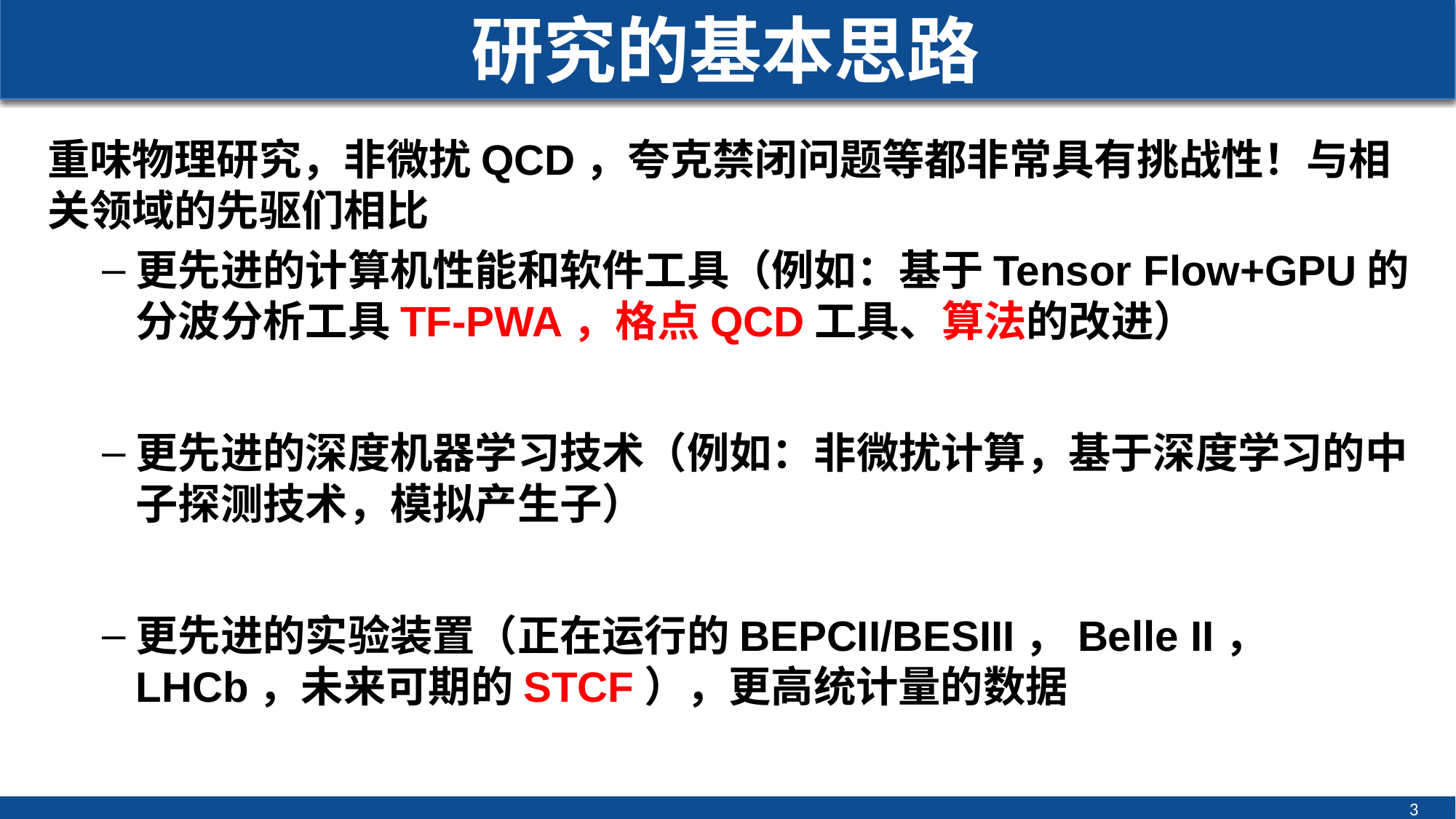

3
# 研究的基本思路
重味物理研究，非微扰QCD，夸克禁闭问题等都非常具有挑战性！与相关领域的先驱们相比
更先进的计算机性能和软件工具（例如：基于Tensor Flow+GPU的分波分析工具TF-PWA，格点QCD工具、算法的改进）

更先进的深度机器学习技术（例如：非微扰计算，基于深度学习的中子探测技术，模拟产生子）

更先进的实验装置（正在运行的BEPCII/BESIII，Belle II， LHCb，未来可期的STCF），更高统计量的数据